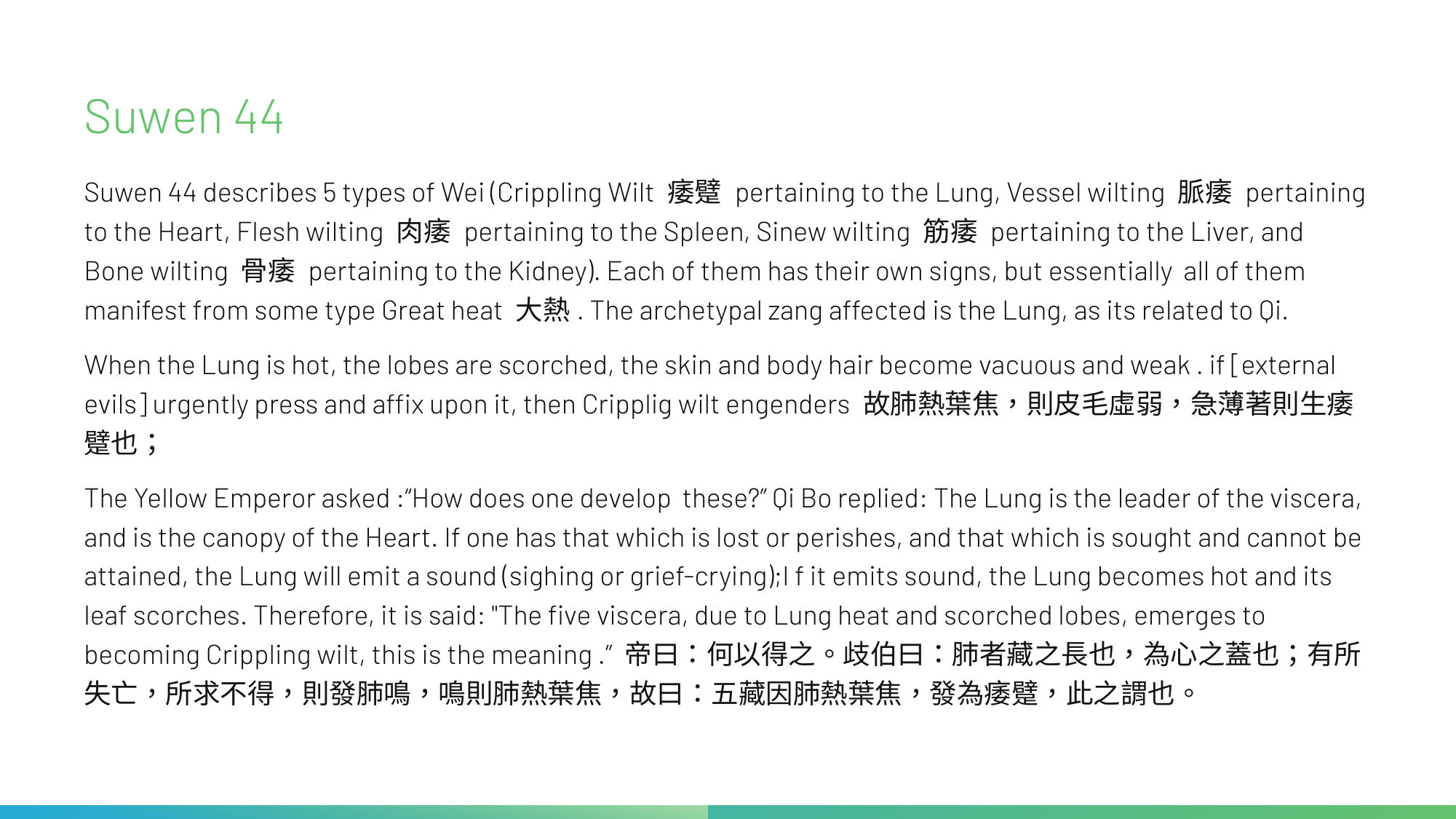

# Suwen 44
Suwen 44 describes 5 types of Wei (Crippling Wilt 痿躄 pertaining to the Lung, Vessel wilting 脈痿 pertaining to the Heart, Flesh wilting 肉痿 pertaining to the Spleen, Sinew wilting 筋痿 pertaining to the Liver, and Bone wilting 骨痿 pertaining to the Kidney). Each of them has their own signs, but essentially  all of them manifest from some type Great heat 大熱. The archetypal zang affected is the Lung, as its related to Qi.
When the Lung is hot, the lobes are scorched, the skin and body hair become vacuous and weak . if [external evils] urgently press and affix upon it, then Cripplig wilt engenders 故肺熱葉焦，則皮毛虛弱，急薄著則生痿躄也；
The Yellow Emperor asked :“How does one develop  these?” Qi Bo replied: The Lung is the leader of the viscera, and is the canopy of the Heart. If one has that which is lost or perishes, and that which is sought and cannot be attained, the Lung will emit a sound (sighing or grief-crying);I f it emits sound, the Lung becomes hot and its leaf scorches. Therefore, it is said: "The five viscera, due to Lung heat and scorched lobes, emerges to becoming Crippling wilt, this is the meaning .” 帝曰：何以得之。歧伯曰：肺者藏之長也，為心之蓋也；有所失亡，所求不得，則發肺鳴，鳴則肺熱葉焦，故曰：五藏因肺熱葉焦，發為痿躄，此之謂也。